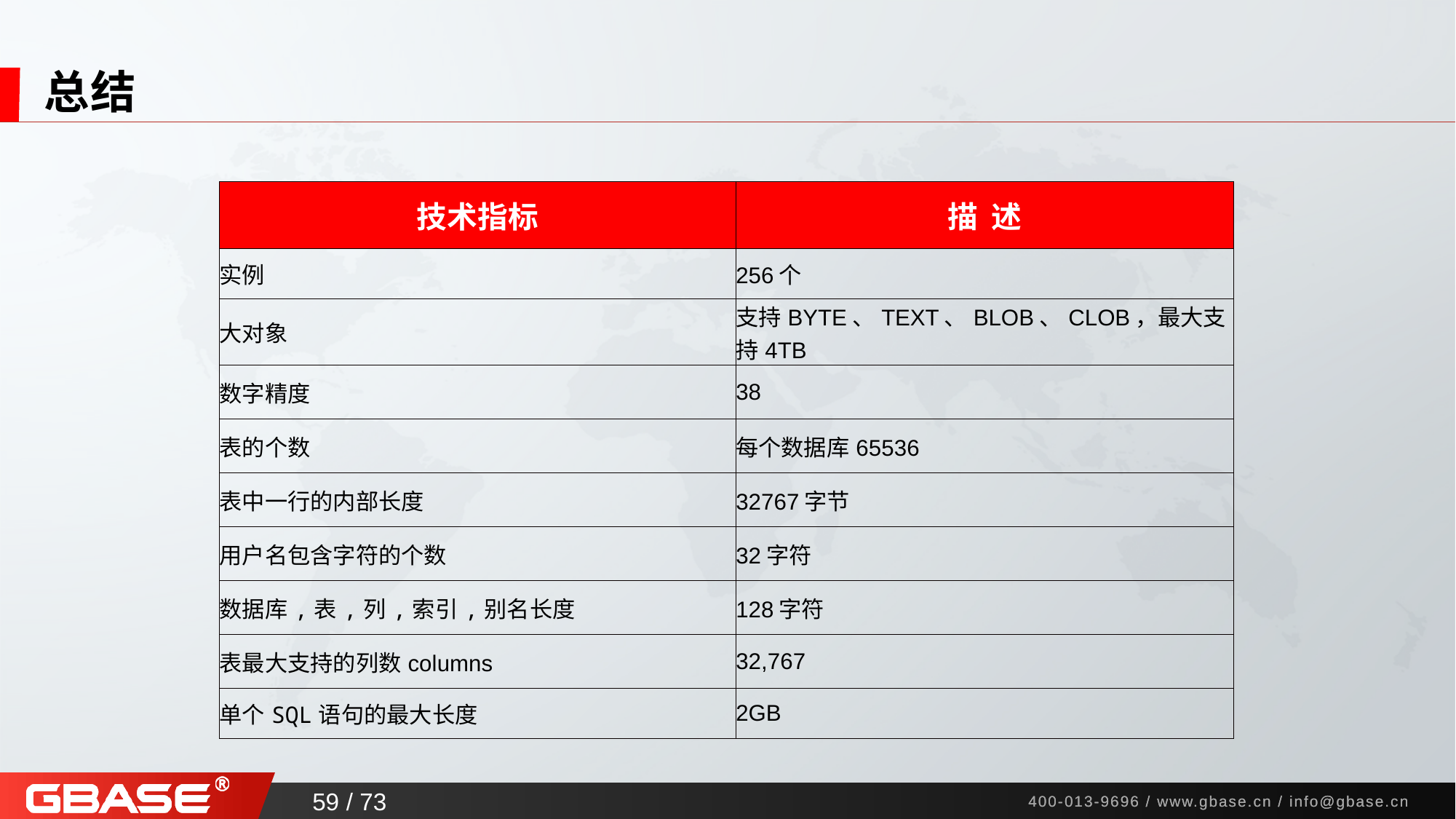

# 总结
| 技术指标 | 描 述 |
| --- | --- |
| 实例 | 256个 |
| 大对象 | 支持BYTE、TEXT、BLOB、CLOB，最大支持4TB |
| 数字精度 | 38 |
| 表的个数 | 每个数据库65536 |
| 表中一行的内部长度 | 32767字节 |
| 用户名包含字符的个数 | 32字符 |
| 数据库,表,列,索引,别名长度 | 128字符 |
| 表最大支持的列数columns | 32,767 |
| 单个SQL语句的最大长度 | 2GB |